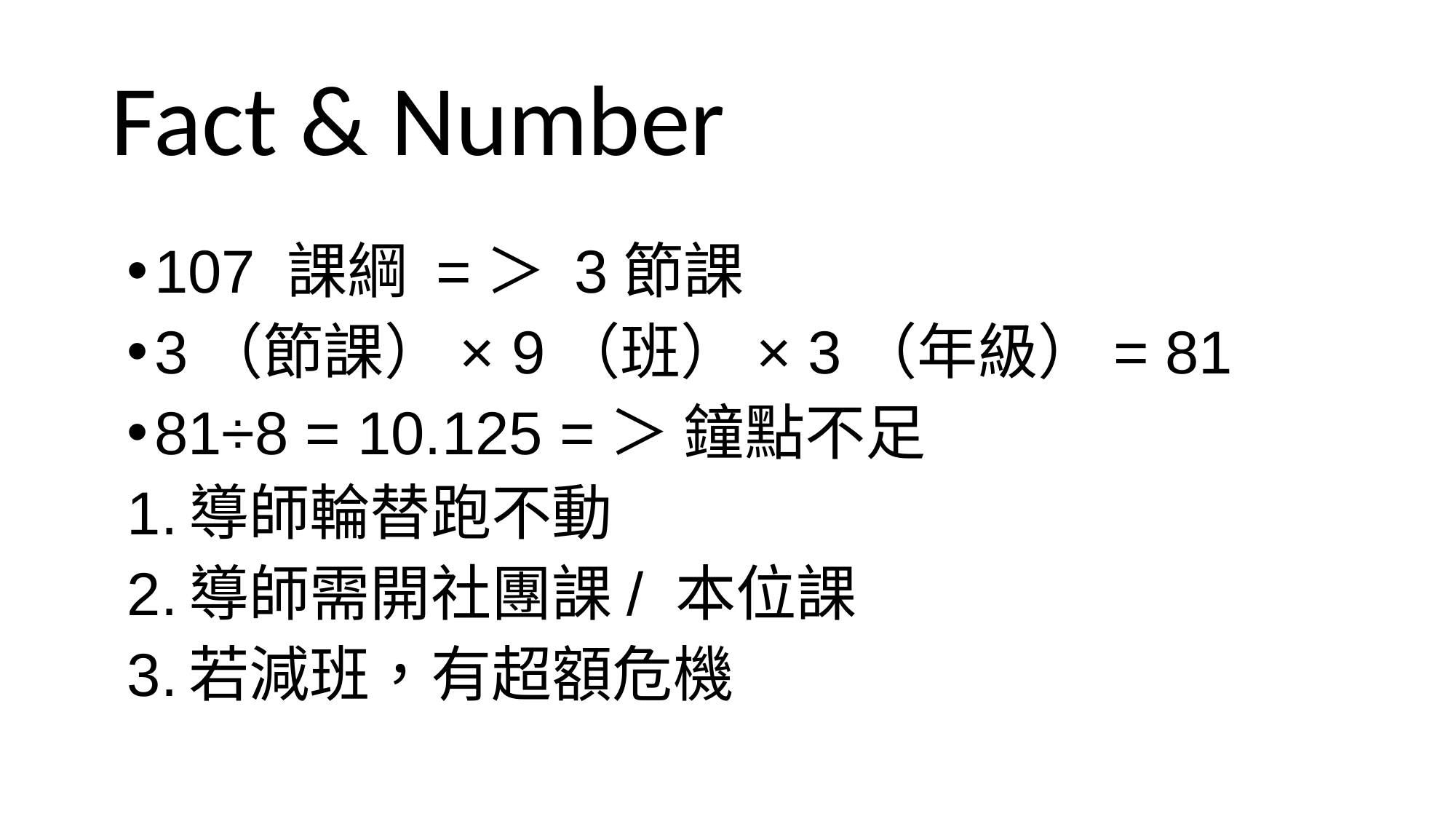

# Fact & Number
107 課綱 =＞ 3節課
3（節課）× 9（班）× 3（年級）= 81
81÷8 = 10.125 =＞ 鐘點不足
導師輪替跑不動
導師需開社團課/ 本位課
若減班，有超額危機